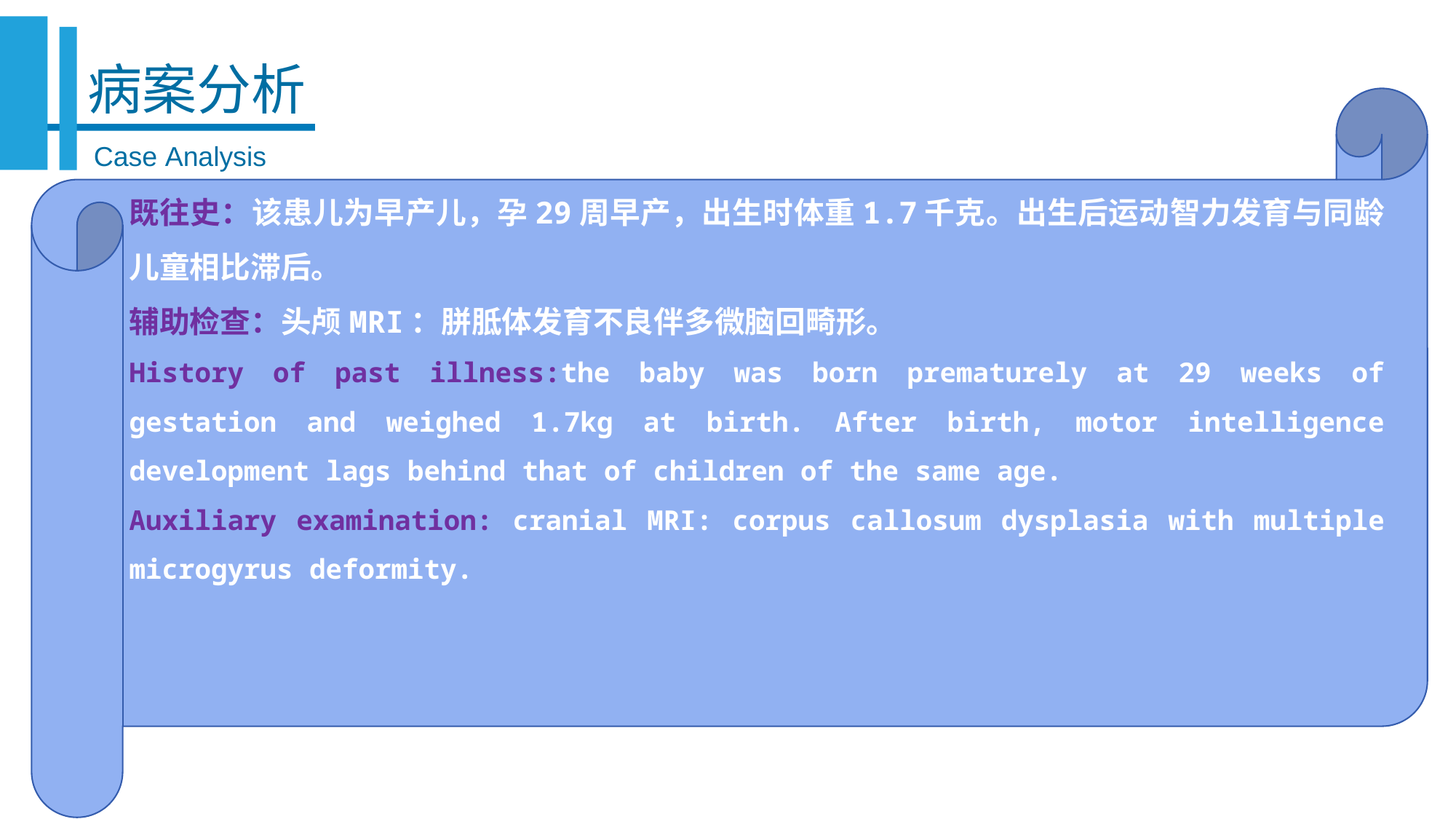

病案分析

既往史：该患儿为早产儿，孕29周早产，出生时体重1.7千克。出生后运动智力发育与同龄儿童相比滞后。
辅助检查：头颅MRI：胼胝体发育不良伴多微脑回畸形。
History of past illness:the baby was born prematurely at 29 weeks of gestation and weighed 1.7kg at birth. After birth, motor intelligence development lags behind that of children of the same age.
Auxiliary examination: cranial MRI: corpus callosum dysplasia with multiple microgyrus deformity.
Case Analysis
天有
三宝